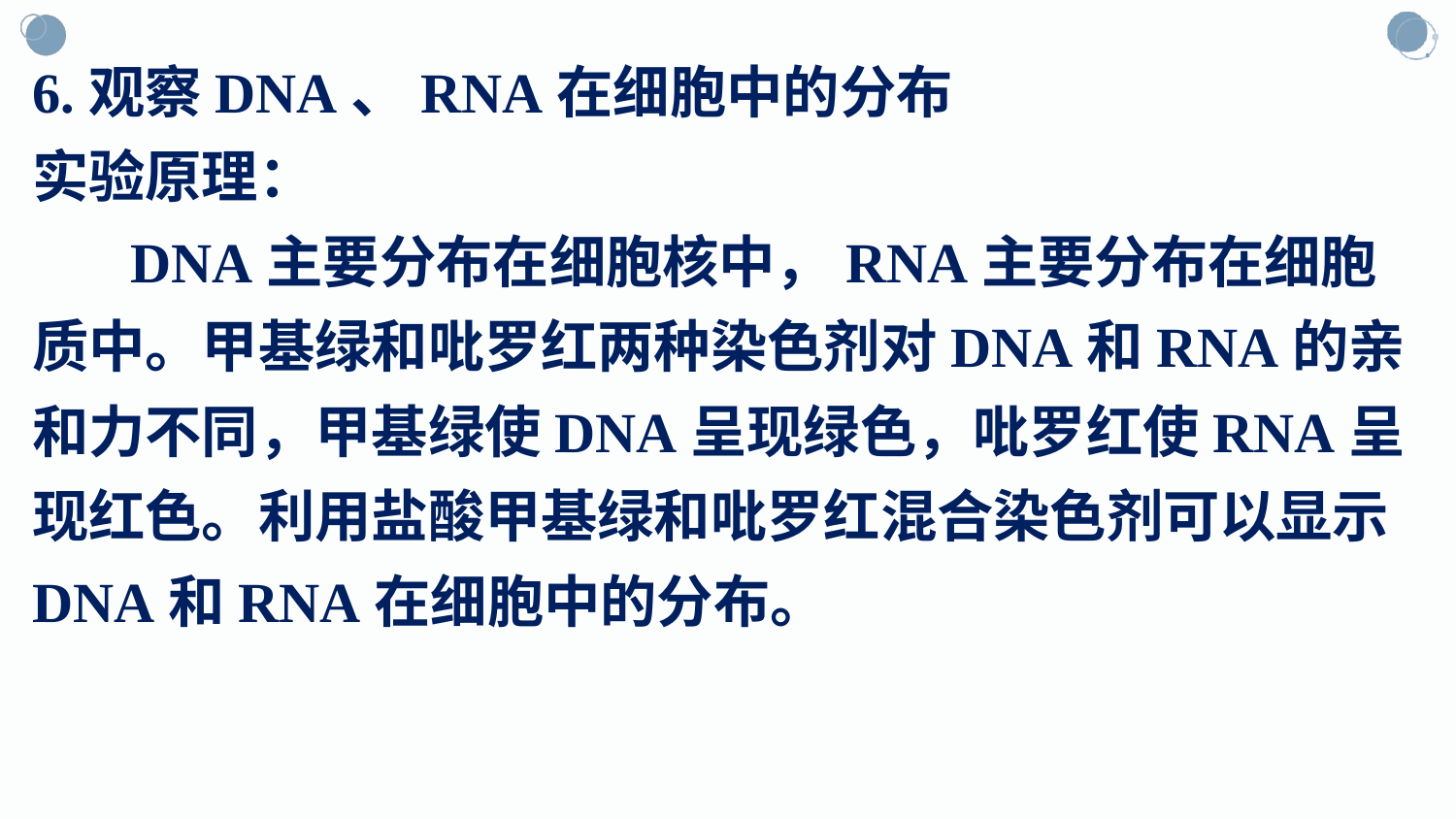

6.观察DNA、RNA在细胞中的分布
实验原理：
       DNA主要分布在细胞核中，RNA主要分布在细胞质中。甲基绿和吡罗红两种染色剂对DNA和RNA的亲和力不同，甲基绿使DNA呈现绿色，吡罗红使RNA呈现红色。利用盐酸甲基绿和吡罗红混合染色剂可以显示DNA和RNA在细胞中的分布。